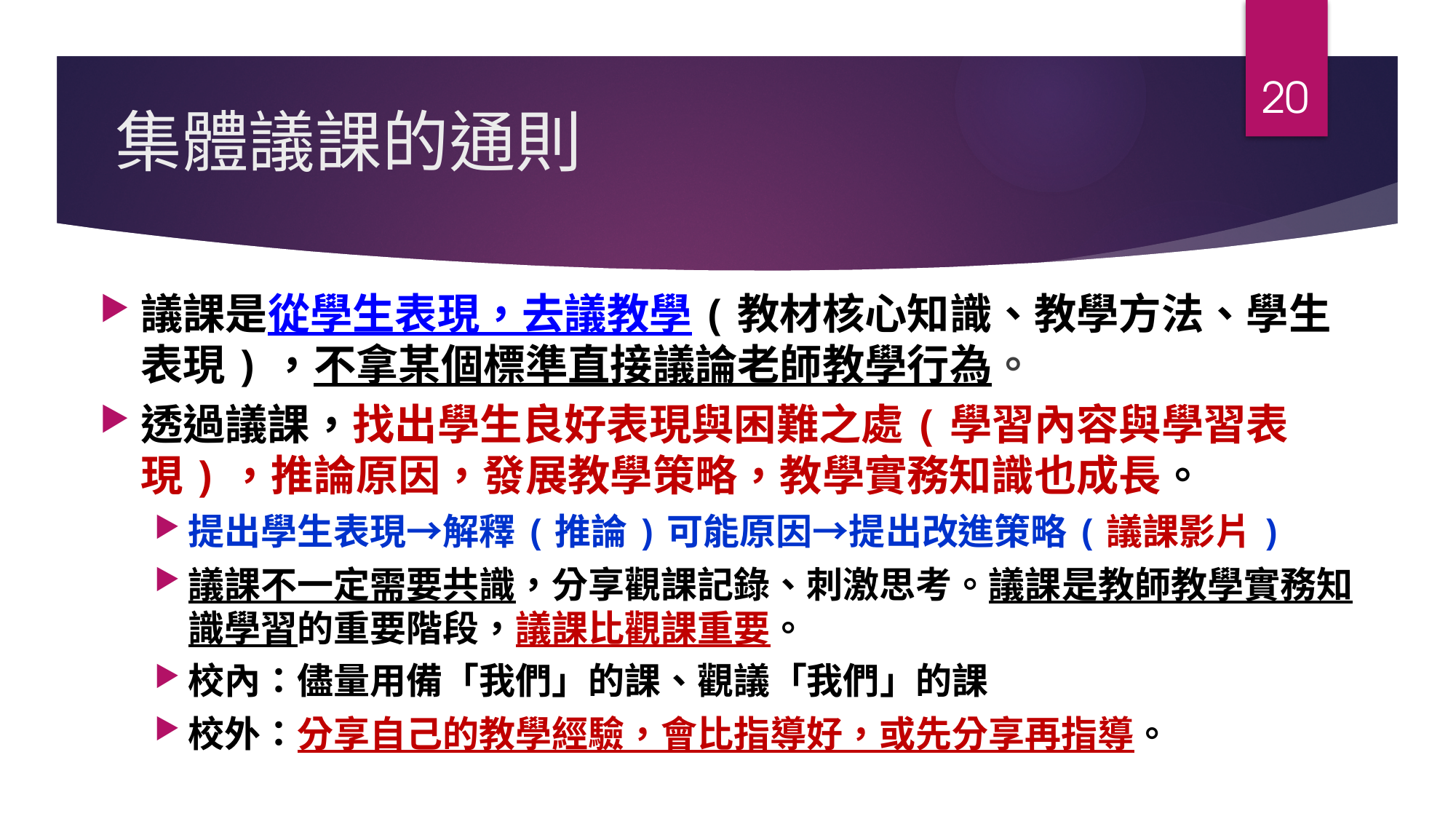

20
# 集體議課的通則
議課是從學生表現，去議教學(教材核心知識、教學方法、學生表現)，不拿某個標準直接議論老師教學行為。
透過議課，找出學生良好表現與困難之處(學習內容與學習表現)，推論原因，發展教學策略，教學實務知識也成長。
提出學生表現→解釋(推論)可能原因→提出改進策略(議課影片)
議課不一定需要共識，分享觀課記錄、刺激思考。議課是教師教學實務知識學習的重要階段，議課比觀課重要。
校內：儘量用備「我們」的課、觀議「我們」的課
校外：分享自己的教學經驗，會比指導好，或先分享再指導。